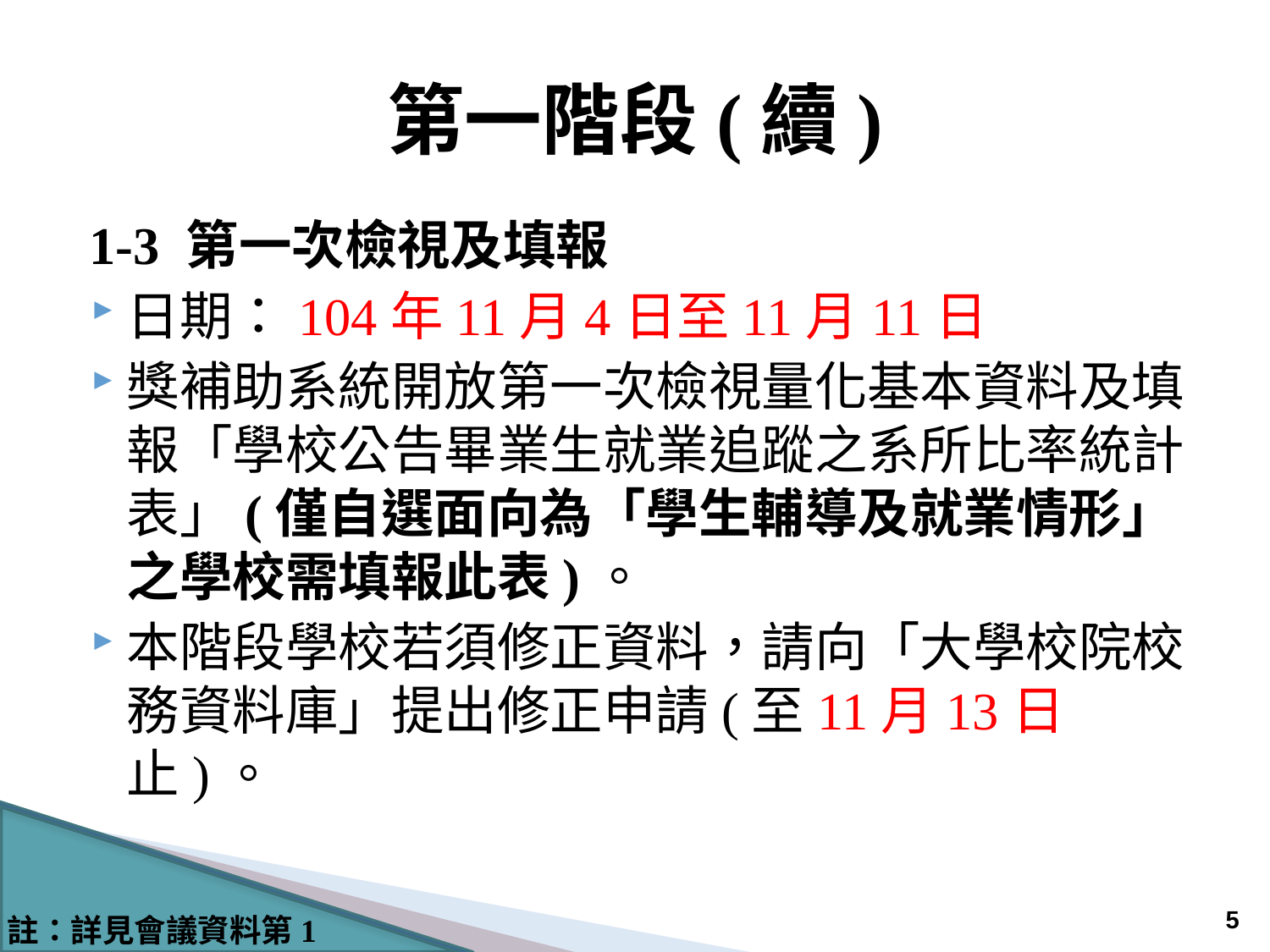

# 第一階段(續)
1-3 第一次檢視及填報
日期：104年11月4日至11月11日
獎補助系統開放第一次檢視量化基本資料及填報「學校公告畢業生就業追蹤之系所比率統計表」(僅自選面向為「學生輔導及就業情形」之學校需填報此表)。
本階段學校若須修正資料，請向「大學校院校務資料庫」提出修正申請(至11月13日止)。
5
註：詳見會議資料第1頁